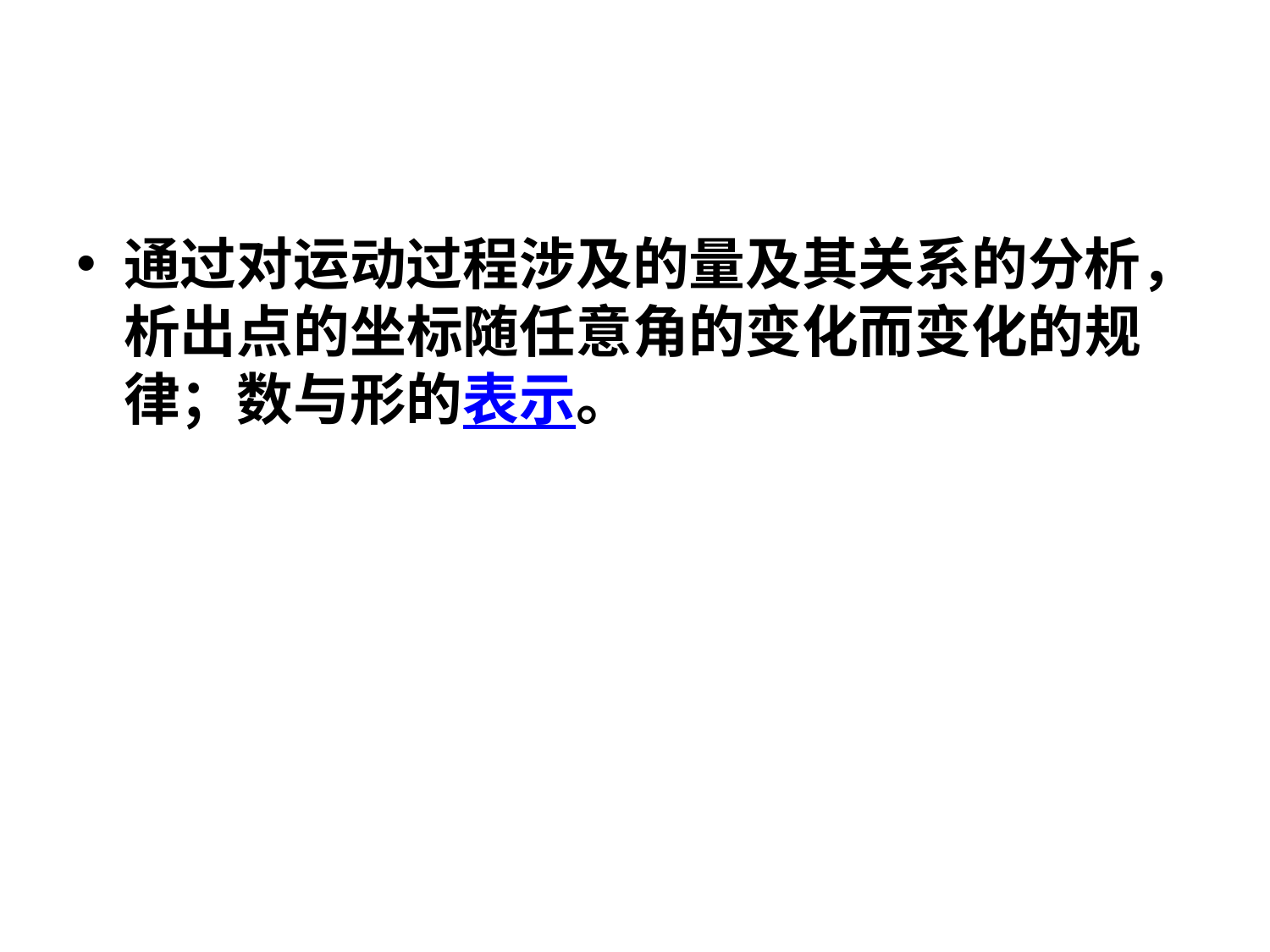

#
通过对运动过程涉及的量及其关系的分析，析出点的坐标随任意角的变化而变化的规律；数与形的表示。